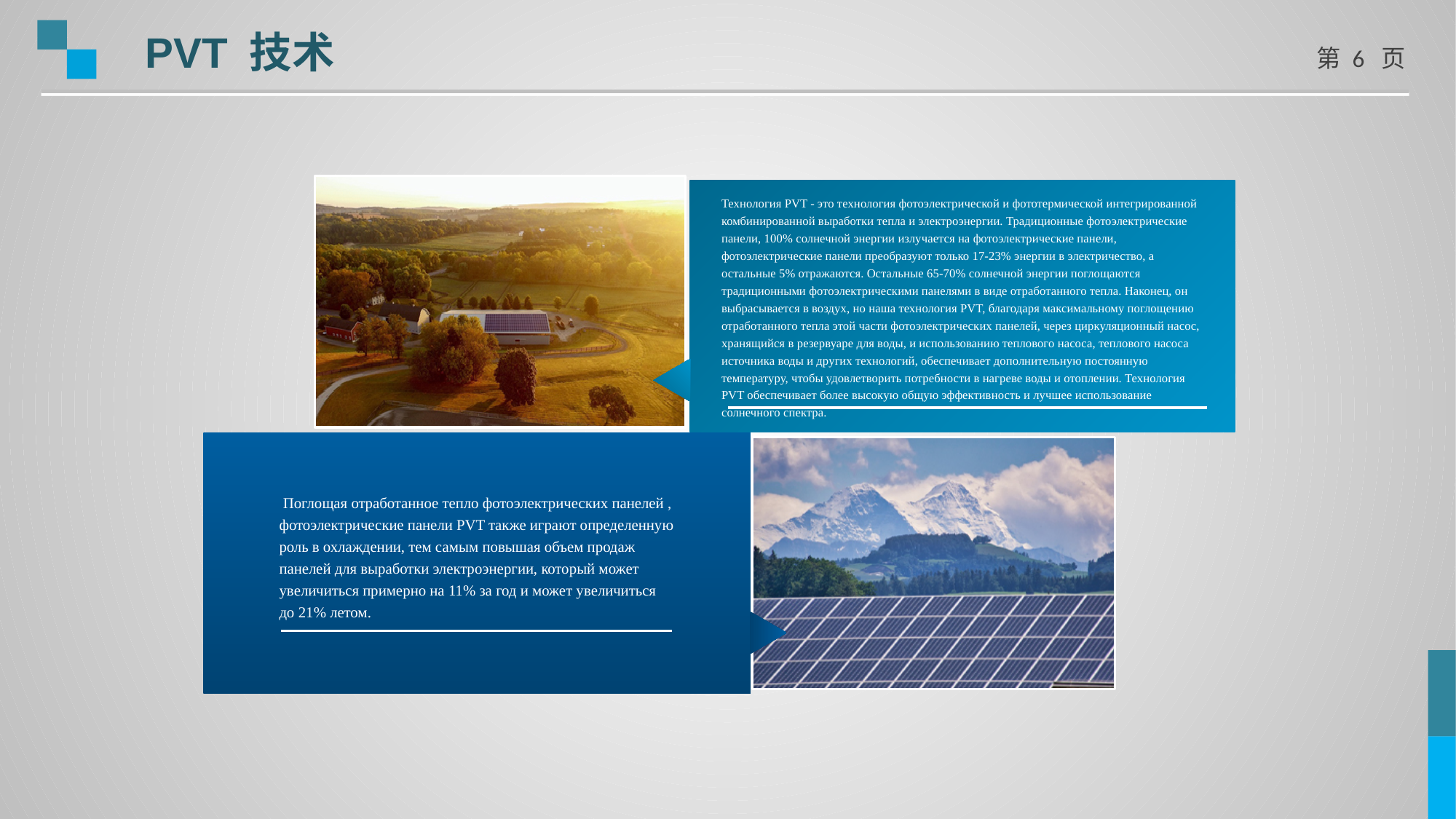

PVT 技术

Технология PVT - это технология фотоэлектрической и фототермической интегрированной комбинированной выработки тепла и электроэнергии. Традиционные фотоэлектрические панели, 100% солнечной энергии излучается на фотоэлектрические панели, фотоэлектрические панели преобразуют только 17-23% энергии в электричество, а остальные 5% отражаются. Остальные 65-70% солнечной энергии поглощаются традиционными фотоэлектрическими панелями в виде отработанного тепла. Наконец, он выбрасывается в воздух, но наша технология PVT, благодаря максимальному поглощению отработанного тепла этой части фотоэлектрических панелей, через циркуляционный насос, хранящийся в резервуаре для воды, и использованию теплового насоса, теплового насоса источника воды и других технологий, обеспечивает дополнительную постоянную температуру, чтобы удовлетворить потребности в нагреве воды и отоплении. Технология PVT обеспечивает более высокую общую эффективность и лучшее использование солнечного спектра.

 Поглощая отработанное тепло фотоэлектрических панелей , фотоэлектрические панели PVT также играют определенную роль в охлаждении, тем самым повышая объем продаж панелей для выработки электроэнергии, который может увеличиться примерно на 11% за год и может увеличиться до 21% летом.